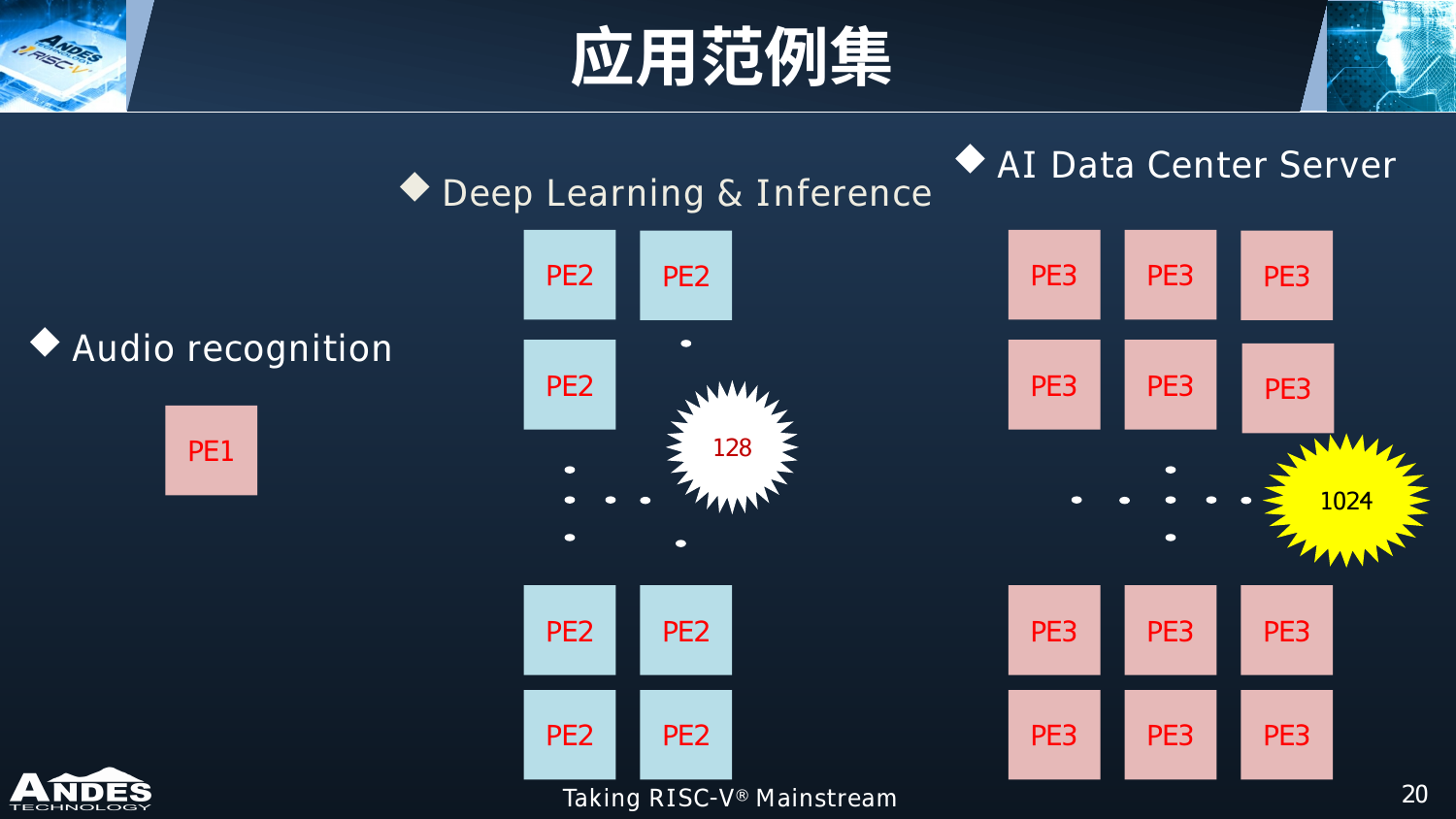

应用范例集
AI Data Center Server
Deep Learning & Inference
PE2
PE3
PE3
PE2
PE3
Audio recognition
PE2

PE3
PE3
PE3
128
PE1
1024

PE2
PE2
PE3
PE3
PE3
PE2
PE2
PE3
PE3
PE3